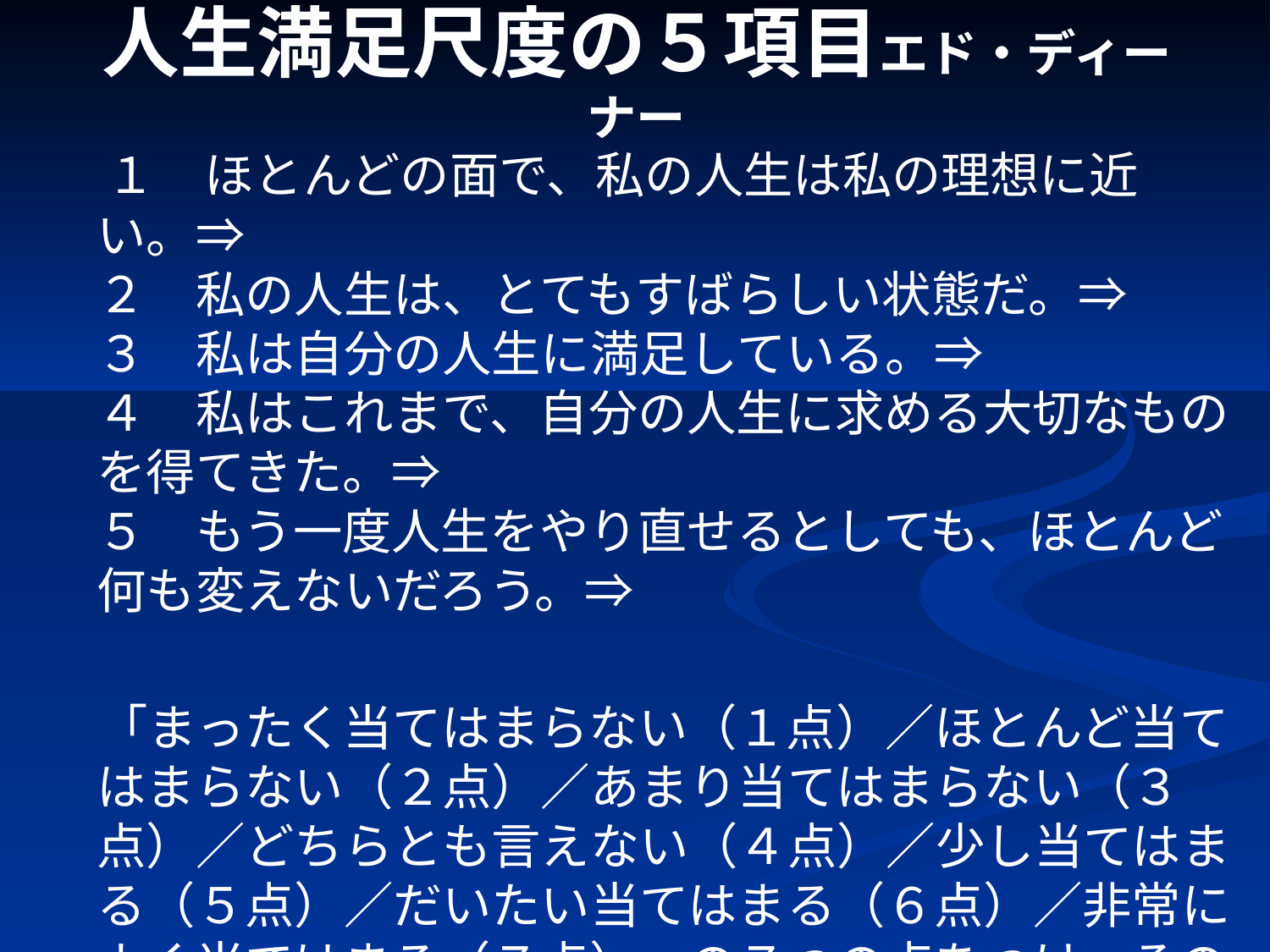

# 人生満足尺度の５項目エド・ディーナー
　１　ほとんどの面で、私の人生は私の理想に近い。⇒
２　私の人生は、とてもすばらしい状態だ。⇒
３　私は自分の人生に満足している。⇒
４　私はこれまで、自分の人生に求める大切なものを得てきた。⇒
５　もう一度人生をやり直せるとしても、ほとんど何も変えないだろう。⇒
　「まったく当てはまらない（１点）／ほとんど当てはまらない（２点）／あまり当てはまらない（３点）／どちらとも言えない（４点）／少し当てはまる（５点）／だいたい当てはまる（６点）／非常によく当てはまる（７点）」の７つの点をつけ、その合計が人生満足度になる。